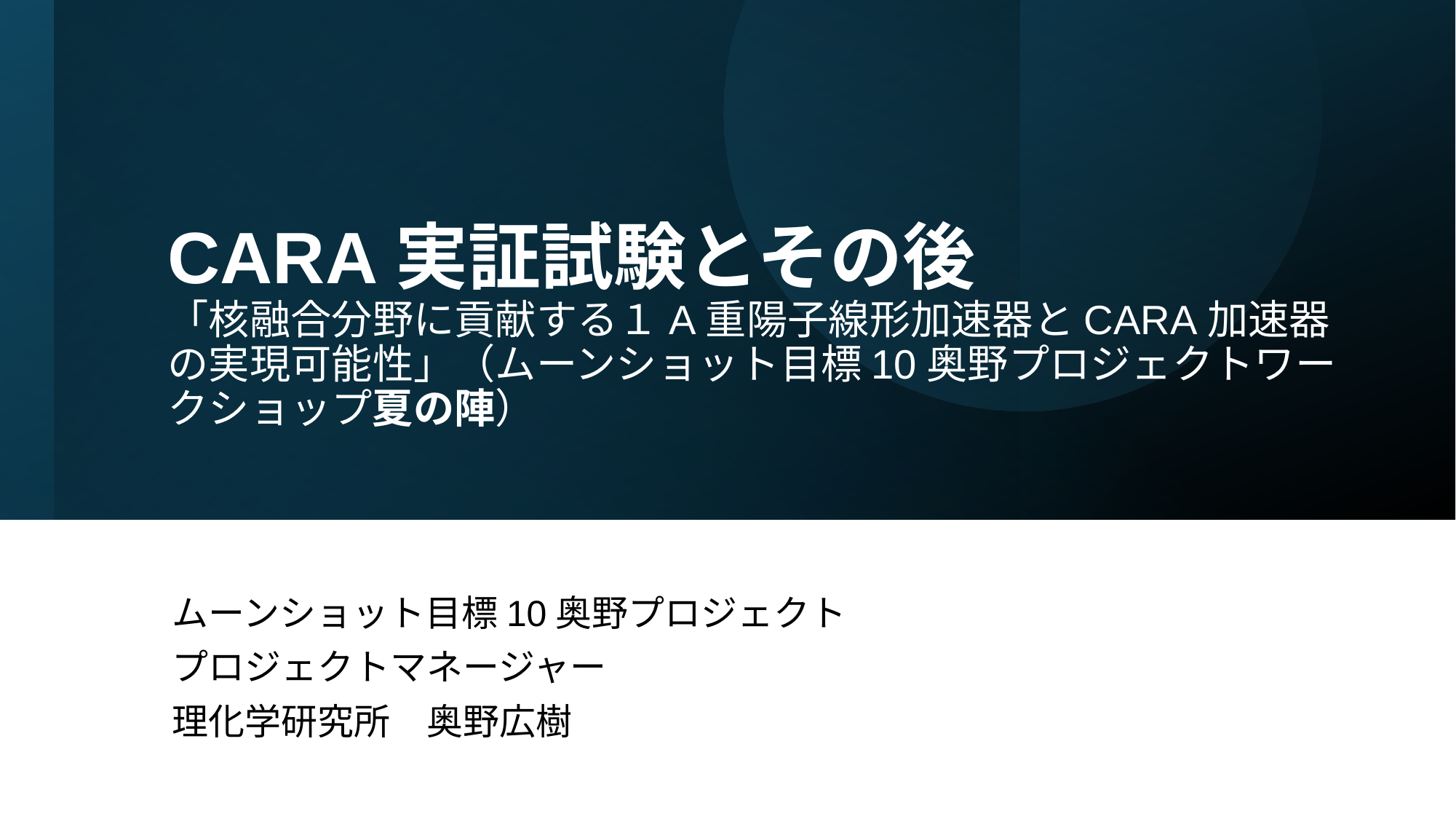

# CARA実証試験とその後 「核融合分野に貢献する１A重陽子線形加速器とCARA加速器の実現可能性」（ムーンショット目標10奥野プロジェクトワークショップ夏の陣）
ムーンショット目標10奥野プロジェクト
プロジェクトマネージャー
理化学研究所　奥野広樹